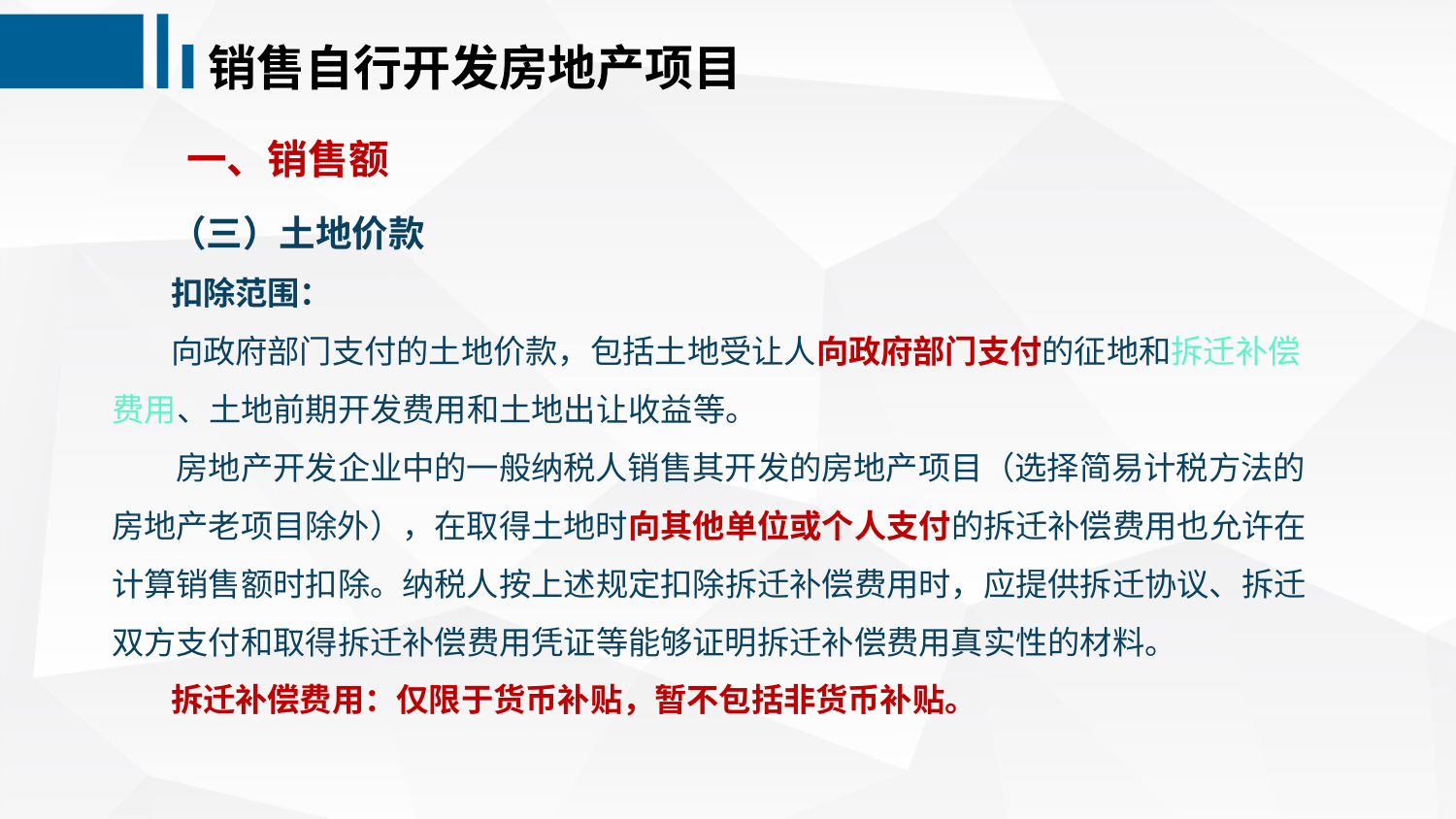

销售自行开发房地产项目
       一、销售额
      （三）土地价款
       扣除范围：
       向政府部门支付的土地价款，包括土地受让人向政府部门支付的征地和拆迁补偿费用、土地前期开发费用和土地出让收益等。
　　房地产开发企业中的一般纳税人销售其开发的房地产项目（选择简易计税方法的房地产老项目除外），在取得土地时向其他单位或个人支付的拆迁补偿费用也允许在计算销售额时扣除。纳税人按上述规定扣除拆迁补偿费用时，应提供拆迁协议、拆迁双方支付和取得拆迁补偿费用凭证等能够证明拆迁补偿费用真实性的材料。
       拆迁补偿费用：仅限于货币补贴，暂不包括非货币补贴。
16